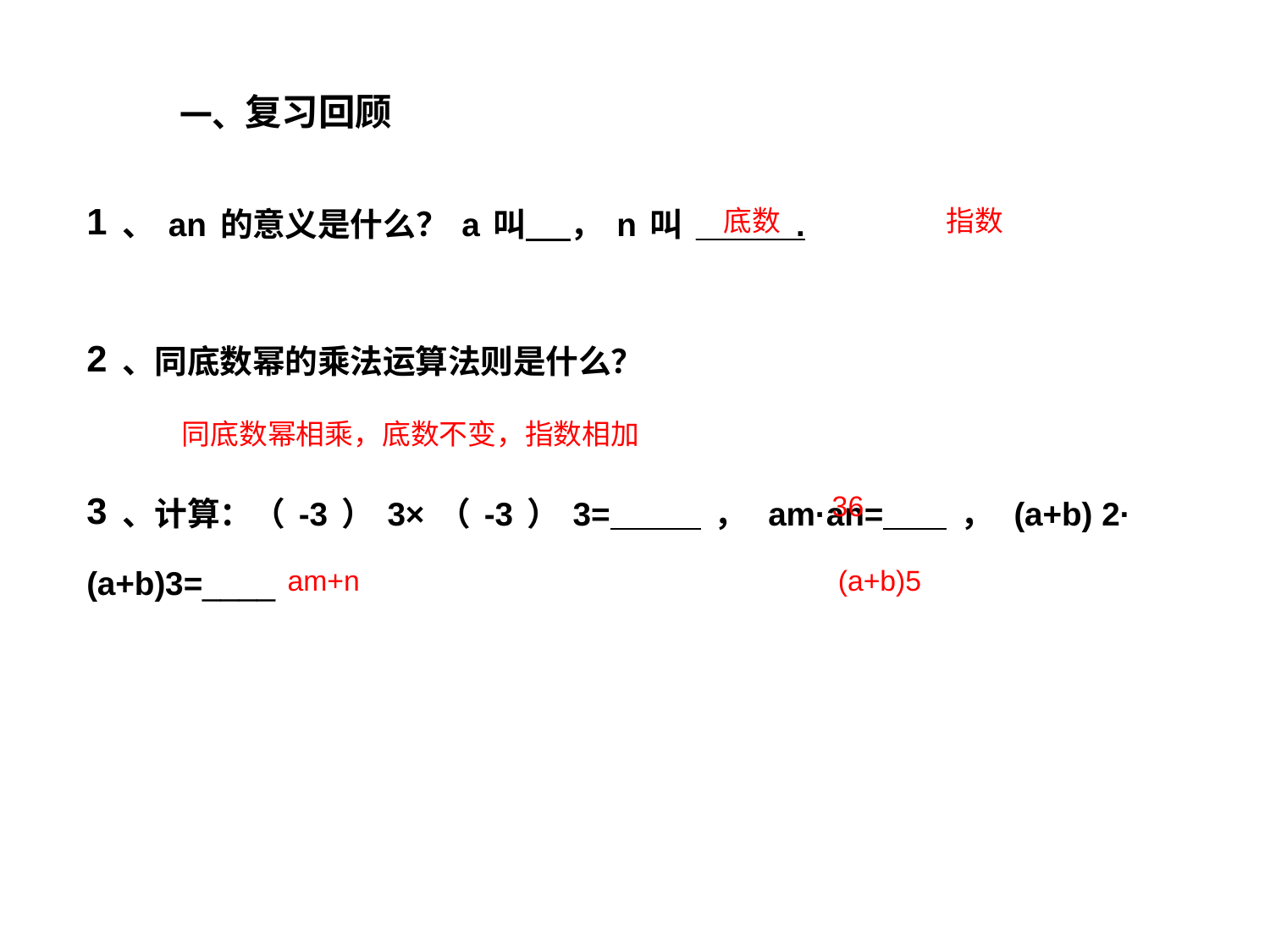

一、复习回顾

1、an的意义是什么？a叫      ，n叫____   .
底数
指数
2、同底数幂的乘法运算法则是什么？

3、计算：（-3）3×（-3）3=          ， am·an=       ， (a+b) 2· (a+b)3=____
同底数幂相乘，底数不变，指数相加
 36
am+n
(a+b)5